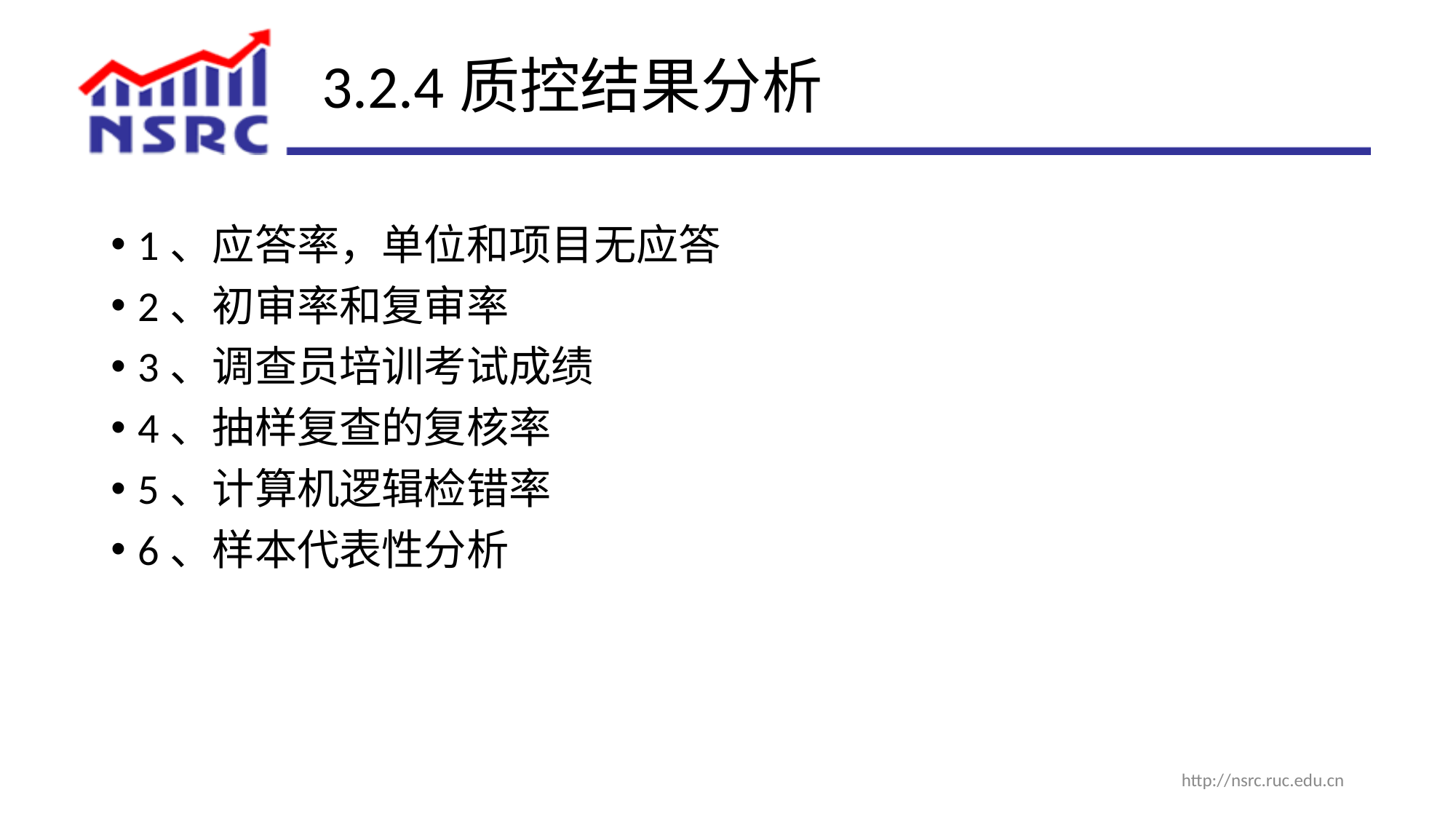

# 3.2.4质控结果分析
1、应答率，单位和项目无应答
2、初审率和复审率
3、调查员培训考试成绩
4、抽样复查的复核率
5、计算机逻辑检错率
6、样本代表性分析